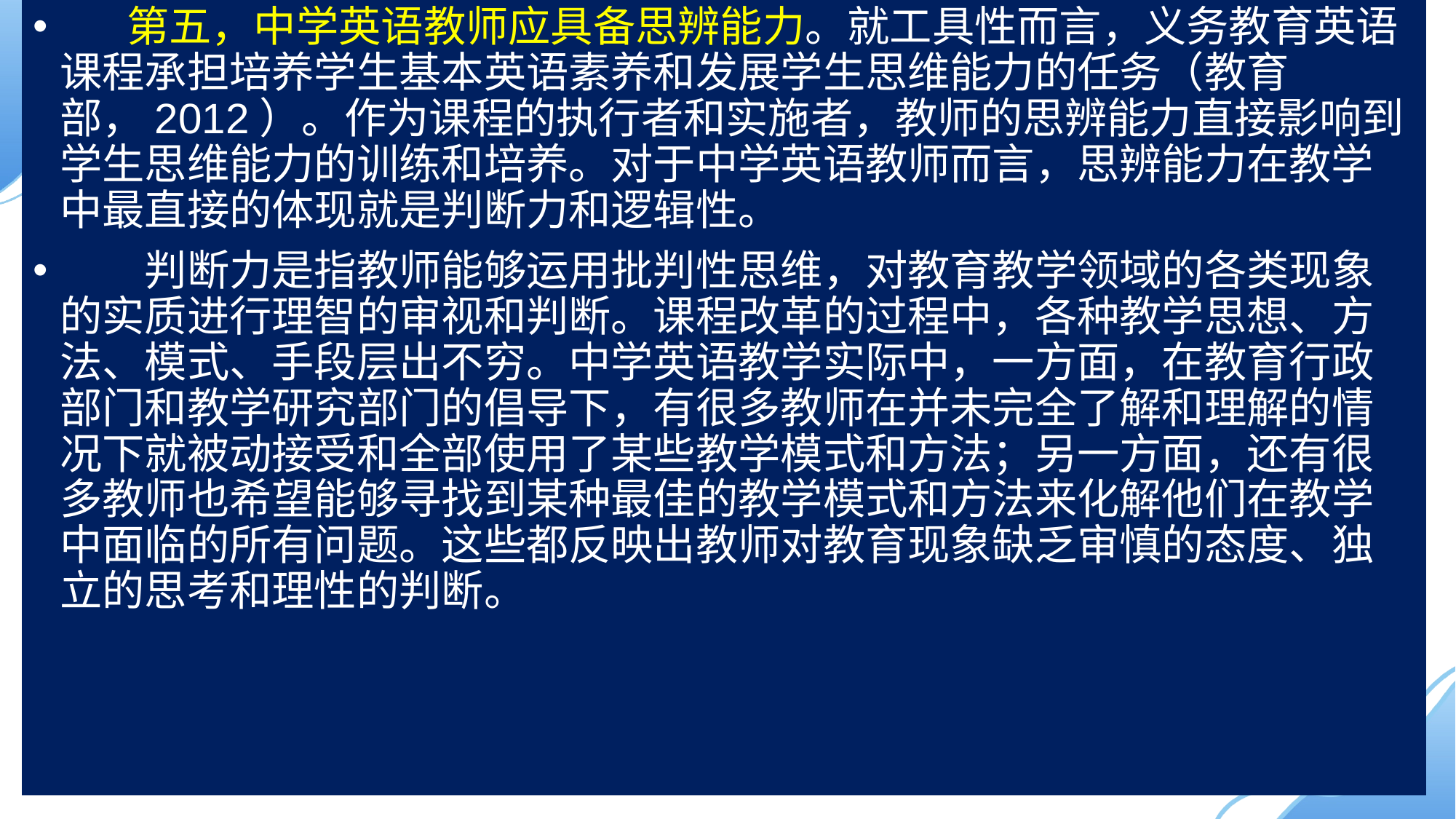

第五，中学英语教师应具备思辨能力。就工具性而言，义务教育英语课程承担培养学生基本英语素养和发展学生思维能力的任务（教育部，2012）。作为课程的执行者和实施者，教师的思辨能力直接影响到学生思维能力的训练和培养。对于中学英语教师而言，思辨能力在教学中最直接的体现就是判断力和逻辑性。
　　判断力是指教师能够运用批判性思维，对教育教学领域的各类现象的实质进行理智的审视和判断。课程改革的过程中，各种教学思想、方法、模式、手段层出不穷。中学英语教学实际中，一方面，在教育行政部门和教学研究部门的倡导下，有很多教师在并未完全了解和理解的情况下就被动接受和全部使用了某些教学模式和方法；另一方面，还有很多教师也希望能够寻找到某种最佳的教学模式和方法来化解他们在教学中面临的所有问题。这些都反映出教师对教育现象缺乏审慎的态度、独立的思考和理性的判断。